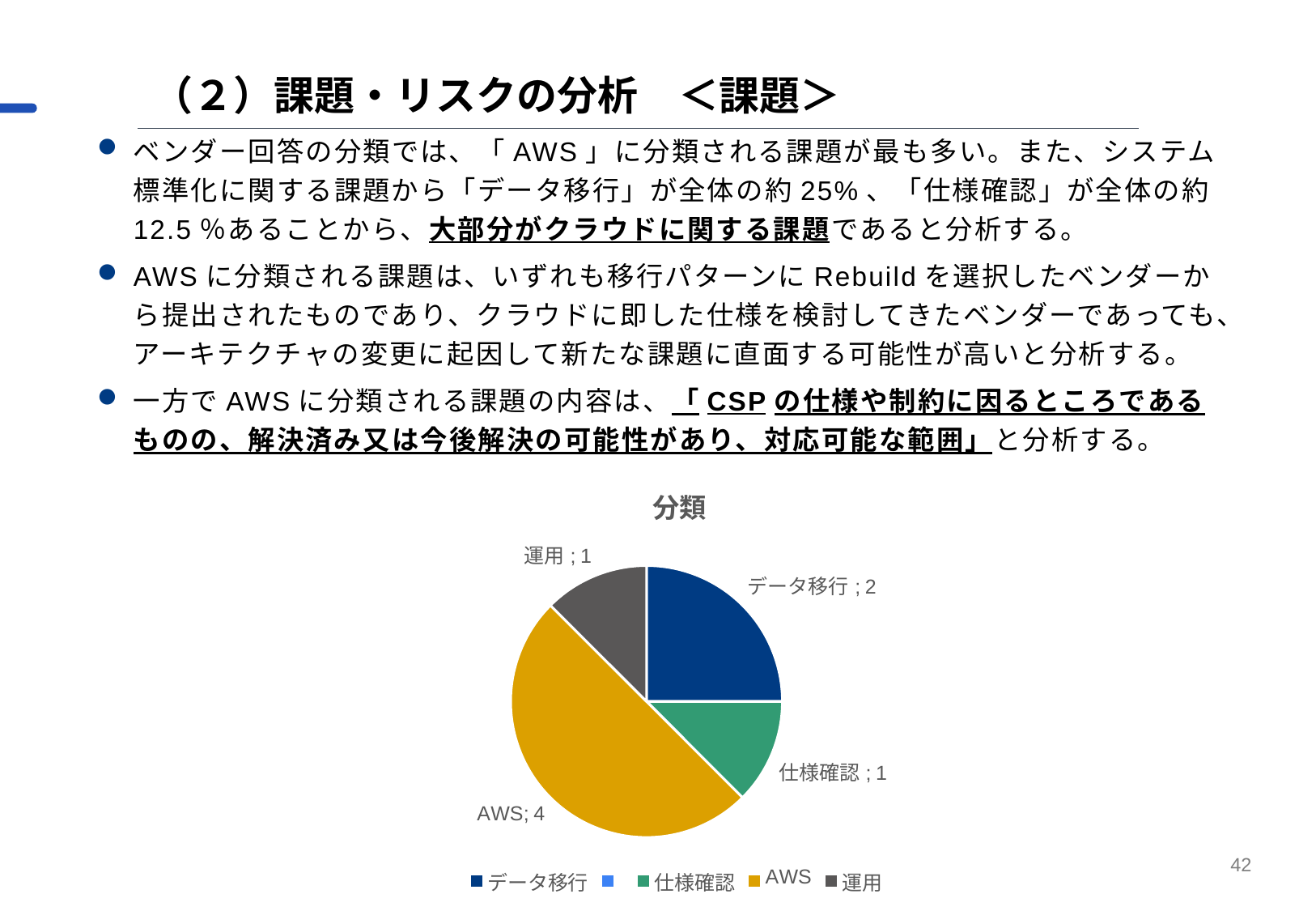

（２）課題・リスクの分析　＜課題＞
ベンダー回答の分類では、「AWS」に分類される課題が最も多い。また、システム標準化に関する課題から「データ移行」が全体の約25%、「仕様確認」が全体の約12.5％あることから、大部分がクラウドに関する課題であると分析する。
AWSに分類される課題は、いずれも移行パターンにRebuildを選択したベンダーから提出されたものであり、クラウドに即した仕様を検討してきたベンダーであっても、アーキテクチャの変更に起因して新たな課題に直面する可能性が高いと分析する。
一方でAWSに分類される課題の内容は、「CSPの仕様や制約に因るところであるものの、解決済み又は今後解決の可能性があり、対応可能な範囲」と分析する。

### Chart: 分類

| Category |  |
|---|---|
| データ移行 | 2.0 |
|  | None |
| 仕様確認 | 1.0 |
| AWS | 4.0 |
| 運用 | 1.0 |
42